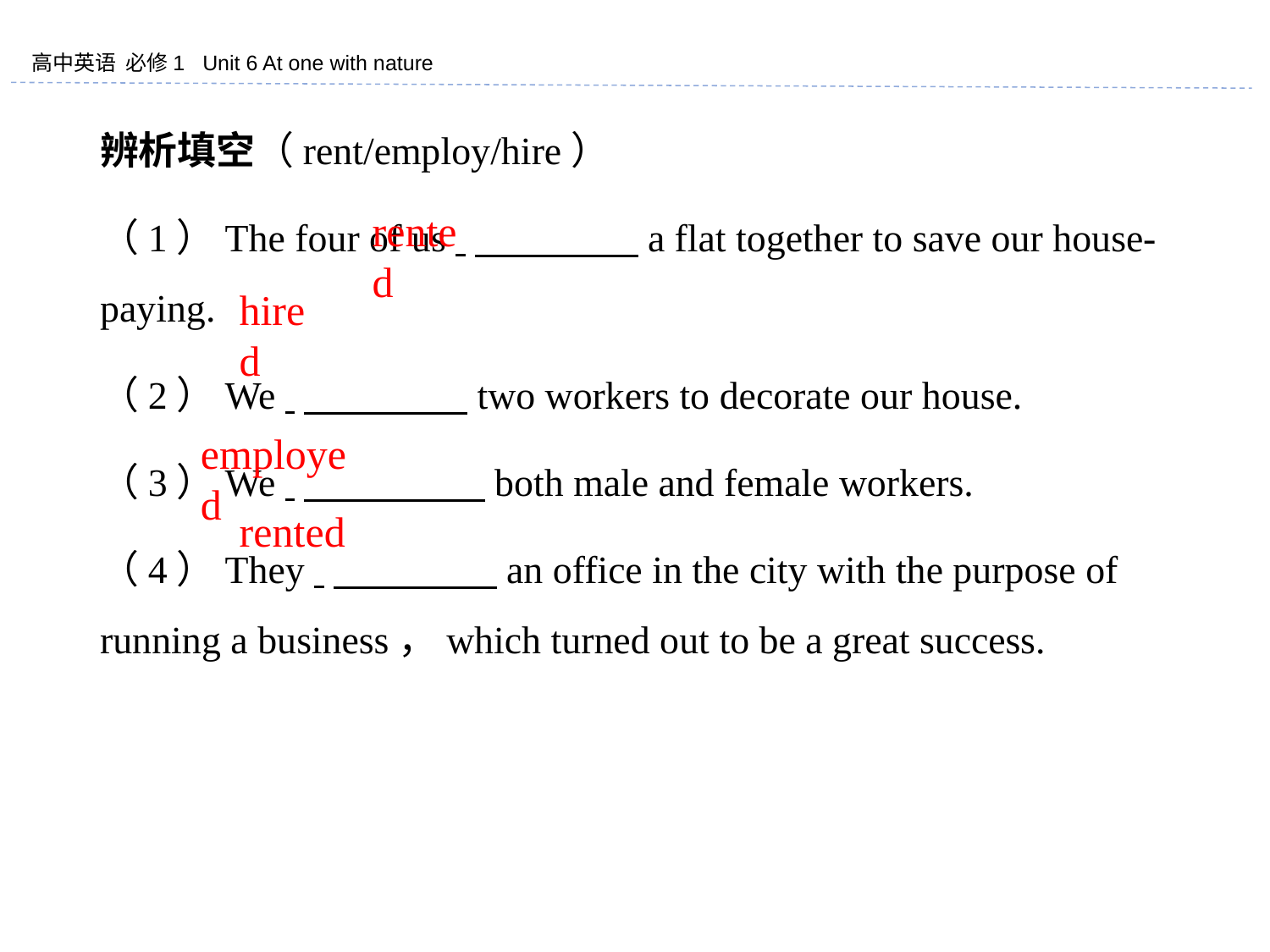

辨析填空（rent/employ/hire）
（1）The four of us  　　　　 a flat together to save our house-paying.
（2）We  　　　　 two workers to decorate our house.
（3）We  　　　　   both male and female workers.
（4）They  　　　　 an office in the city with the purpose of running a business，which turned out to be a great success.
rented
hired
　employed
　rented